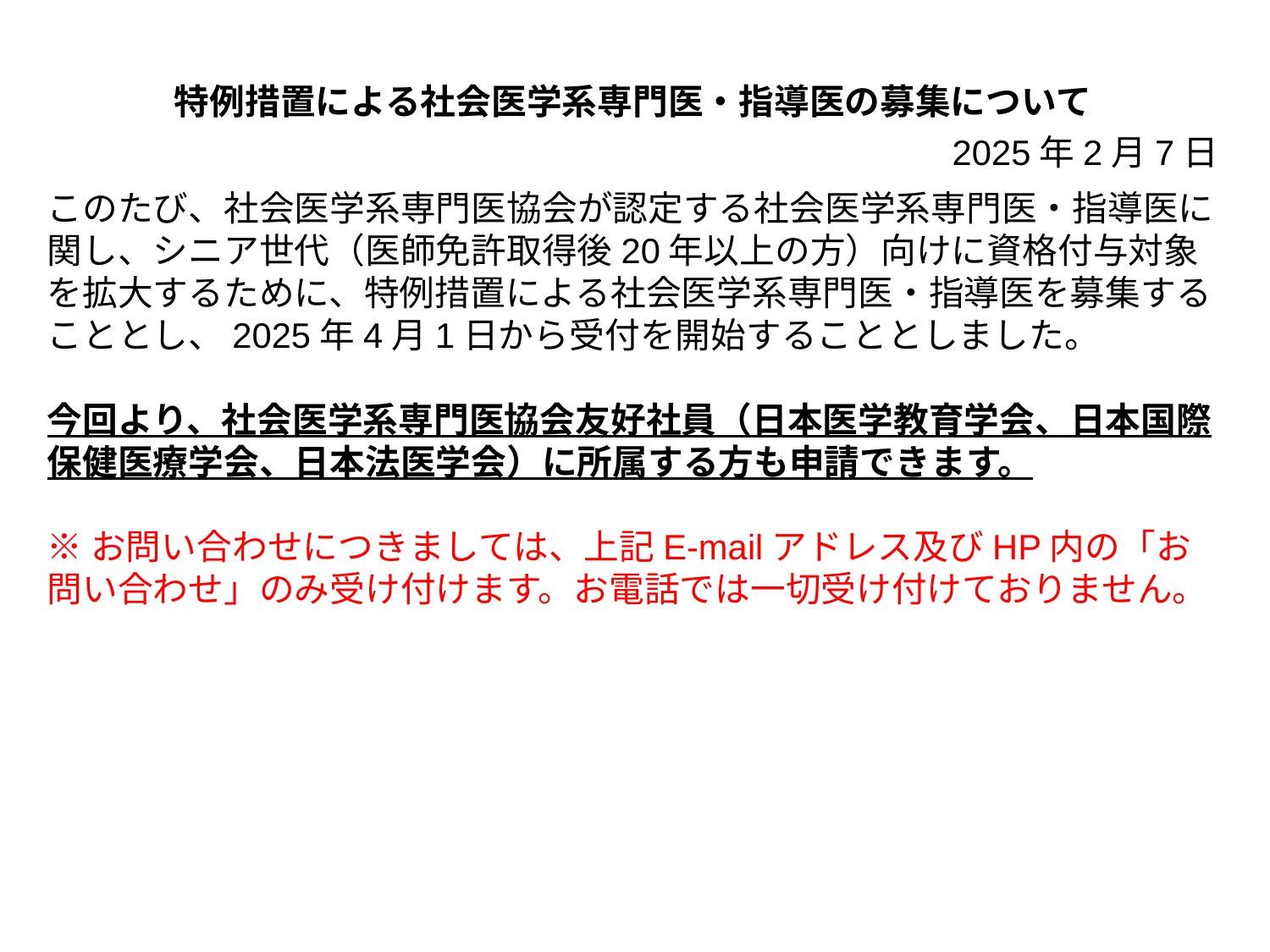

特例措置による社会医学系専門医・指導医の募集について
2025年2月7日
このたび、社会医学系専門医協会が認定する社会医学系専門医・指導医に関し、シニア世代（医師免許取得後20年以上の方）向けに資格付与対象を拡大するために、特例措置による社会医学系専門医・指導医を募集することとし、2025年4月1日から受付を開始することとしました。
今回より、社会医学系専門医協会友好社員（日本医学教育学会、日本国際保健医療学会、日本法医学会）に所属する方も申請できます。
※お問い合わせにつきましては、上記E-mailアドレス及びHP内の「お問い合わせ」のみ受け付けます。お電話では一切受け付けておりません。